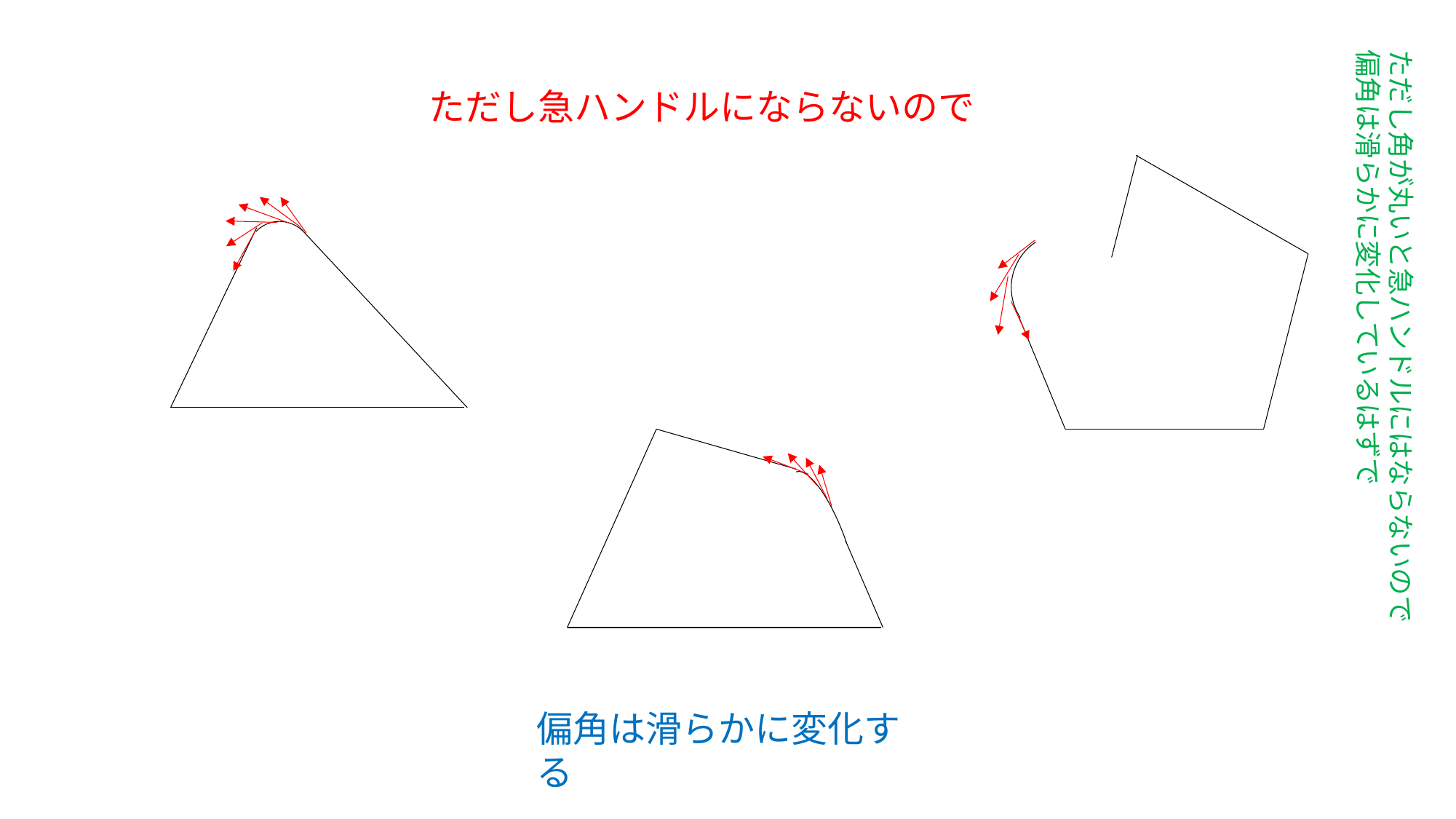

ただし角が丸いと急ハンドルにはならないので
偏角は滑らかに変化しているはずで
ただし急ハンドルにならないので

偏角は滑らかに変化する